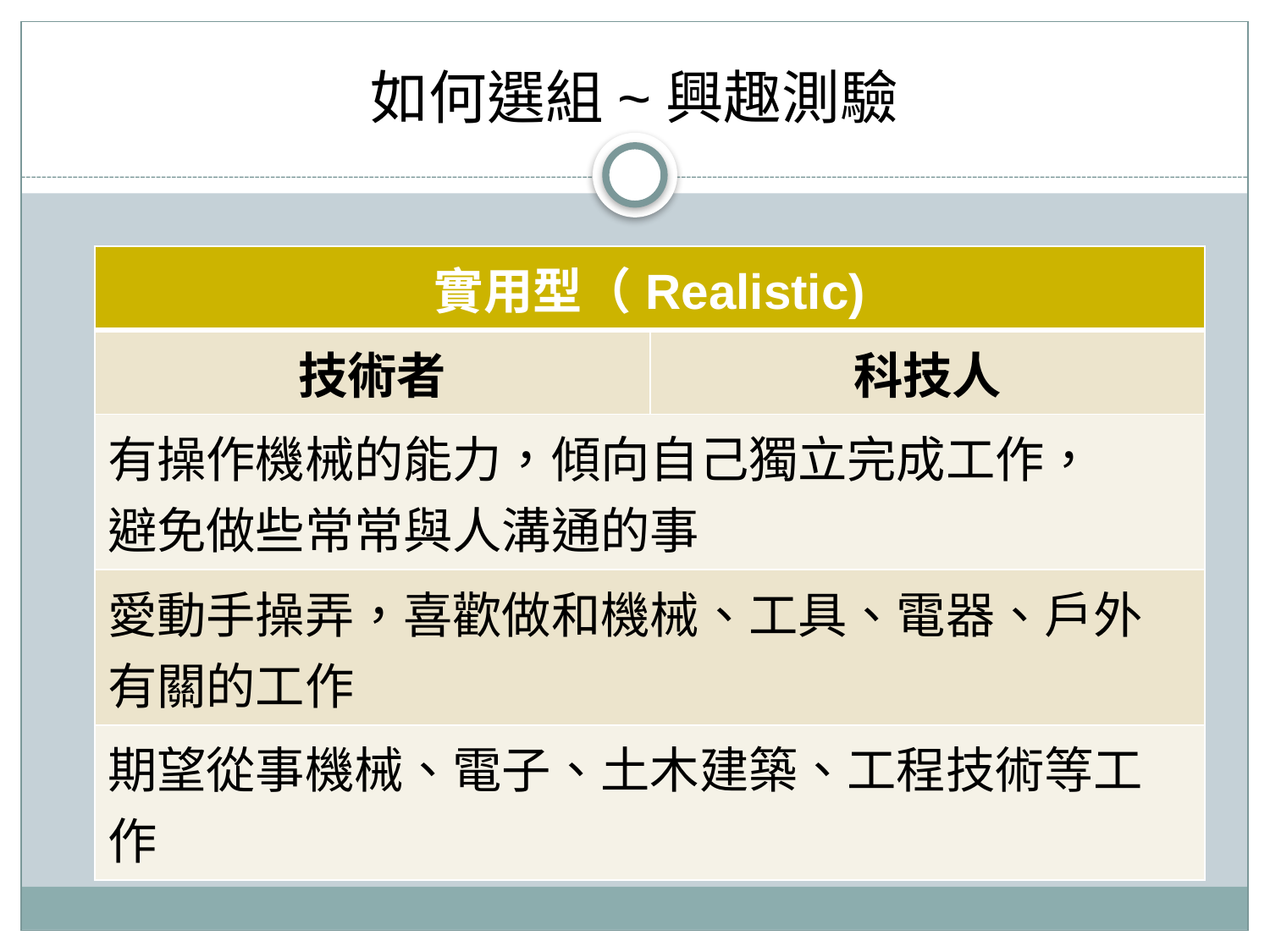

# 如何選組~興趣測驗
| 實用型（Realistic) |  |
| --- | --- |
| 技術者 | 科技人 |
| 有操作機械的能力，傾向自己獨立完成工作， 避免做些常常與人溝通的事 |  |
| 愛動手操弄，喜歡做和機械、工具、電器、戶外有關的工作 |  |
| 期望從事機械、電子、土木建築、工程技術等工作 |  |